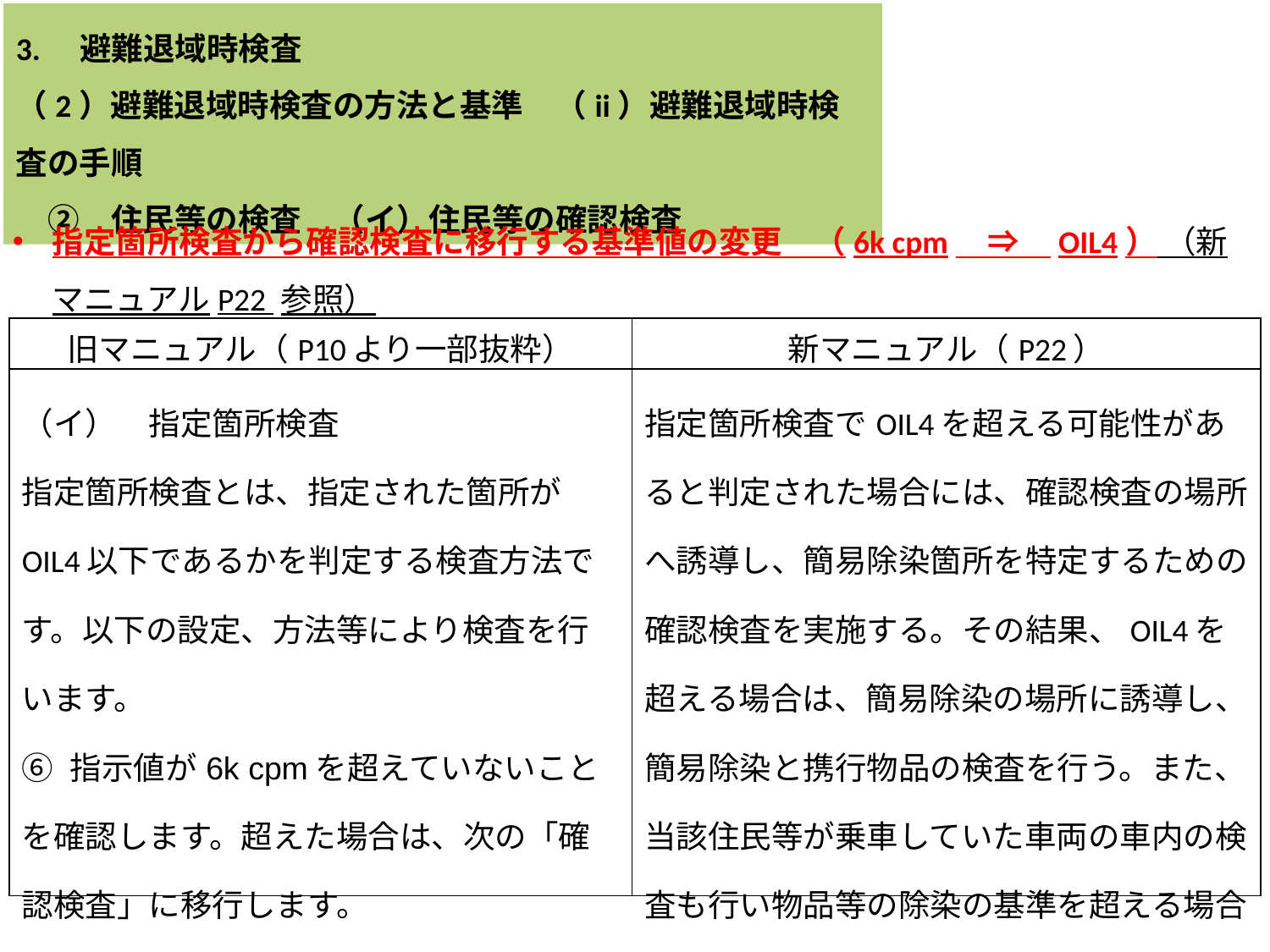

3.　避難退域時検査
（2）避難退域時検査の方法と基準　（ii）避難退域時検査の手順
　②　住民等の検査　（イ）住民等の確認検査
指定箇所検査から確認検査に移行する基準値の変更　（6k cpm　⇒　OIL4） （新マニュアルP22 参照）
| 旧マニュアル（P10より一部抜粋） | 新マニュアル（P22） |
| --- | --- |
| （イ）　指定箇所検査 指定箇所検査とは、指定された箇所がOIL4以下であるかを判定する検査方法です。以下の設定、方法等により検査を行います。 ⑥ 指示値が6k cpmを超えていないことを確認します。超えた場合は、次の「確認検査」に移行します。 | 指定箇所検査でOIL4を超える可能性があると判定された場合には、確認検査の場所へ誘導し、簡易除染箇所を特定するための確認検査を実施する。その結果、OIL4を超える場合は、簡易除染の場所に誘導し、簡易除染と携行物品の検査を行う。また、当該住民等が乗車していた車両の車内の検査も行い物品等の除染の基準を超える場合には車内の簡易除染を行う。 |